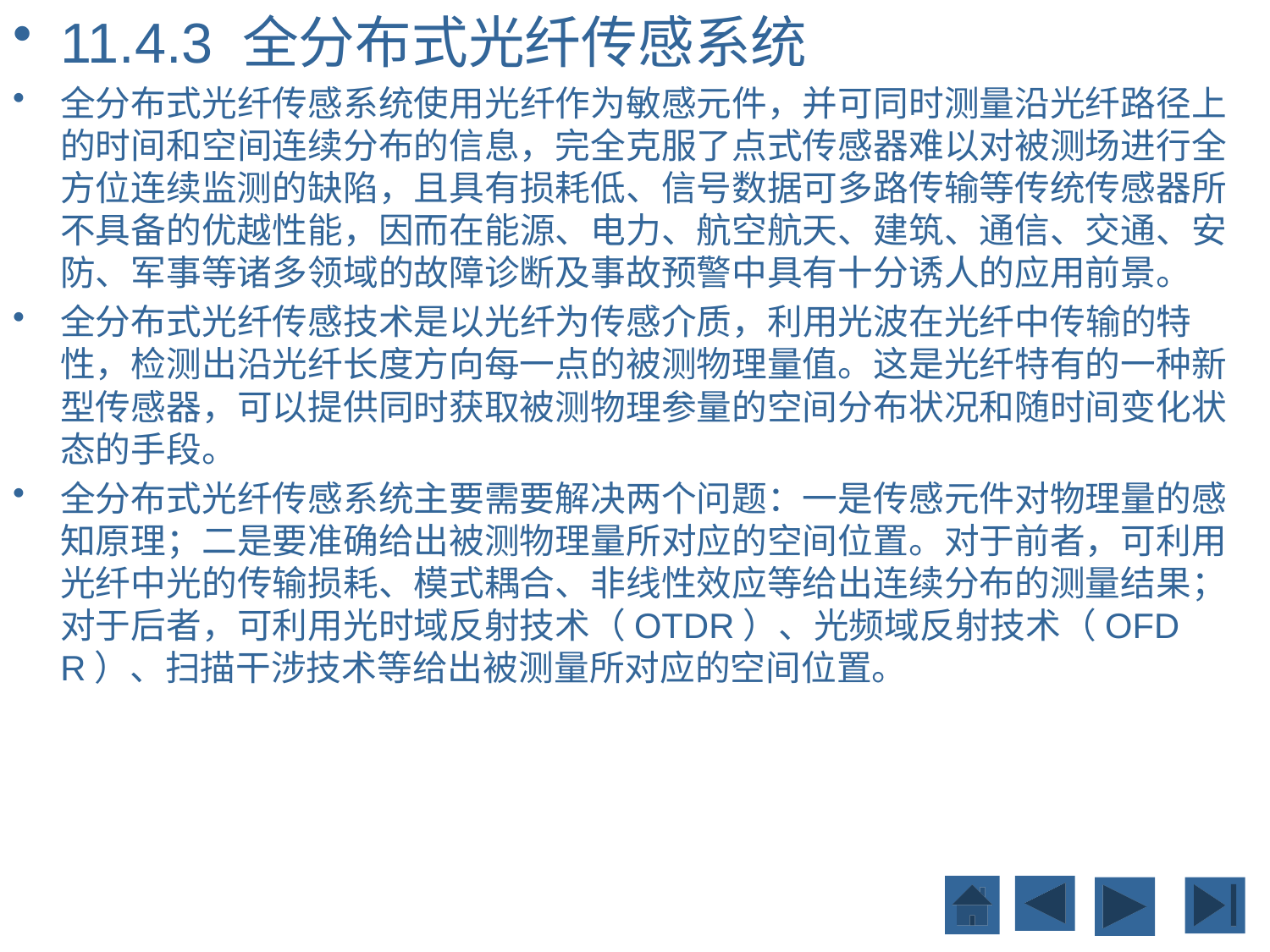

11.4.3 全分布式光纤传感系统
全分布式光纤传感系统使用光纤作为敏感元件，并可同时测量沿光纤路径上的时间和空间连续分布的信息，完全克服了点式传感器难以对被测场进行全方位连续监测的缺陷，且具有损耗低、信号数据可多路传输等传统传感器所不具备的优越性能，因而在能源、电力、航空航天、建筑、通信、交通、安防、军事等诸多领域的故障诊断及事故预警中具有十分诱人的应用前景。
全分布式光纤传感技术是以光纤为传感介质，利用光波在光纤中传输的特性，检测出沿光纤长度方向每一点的被测物理量值。这是光纤特有的一种新型传感器，可以提供同时获取被测物理参量的空间分布状况和随时间变化状态的手段。
全分布式光纤传感系统主要需要解决两个问题：一是传感元件对物理量的感知原理；二是要准确给出被测物理量所对应的空间位置。对于前者，可利用光纤中光的传输损耗、模式耦合、非线性效应等给出连续分布的测量结果；对于后者，可利用光时域反射技术（OTDR）、光频域反射技术（OFDR）、扫描干涉技术等给出被测量所对应的空间位置。